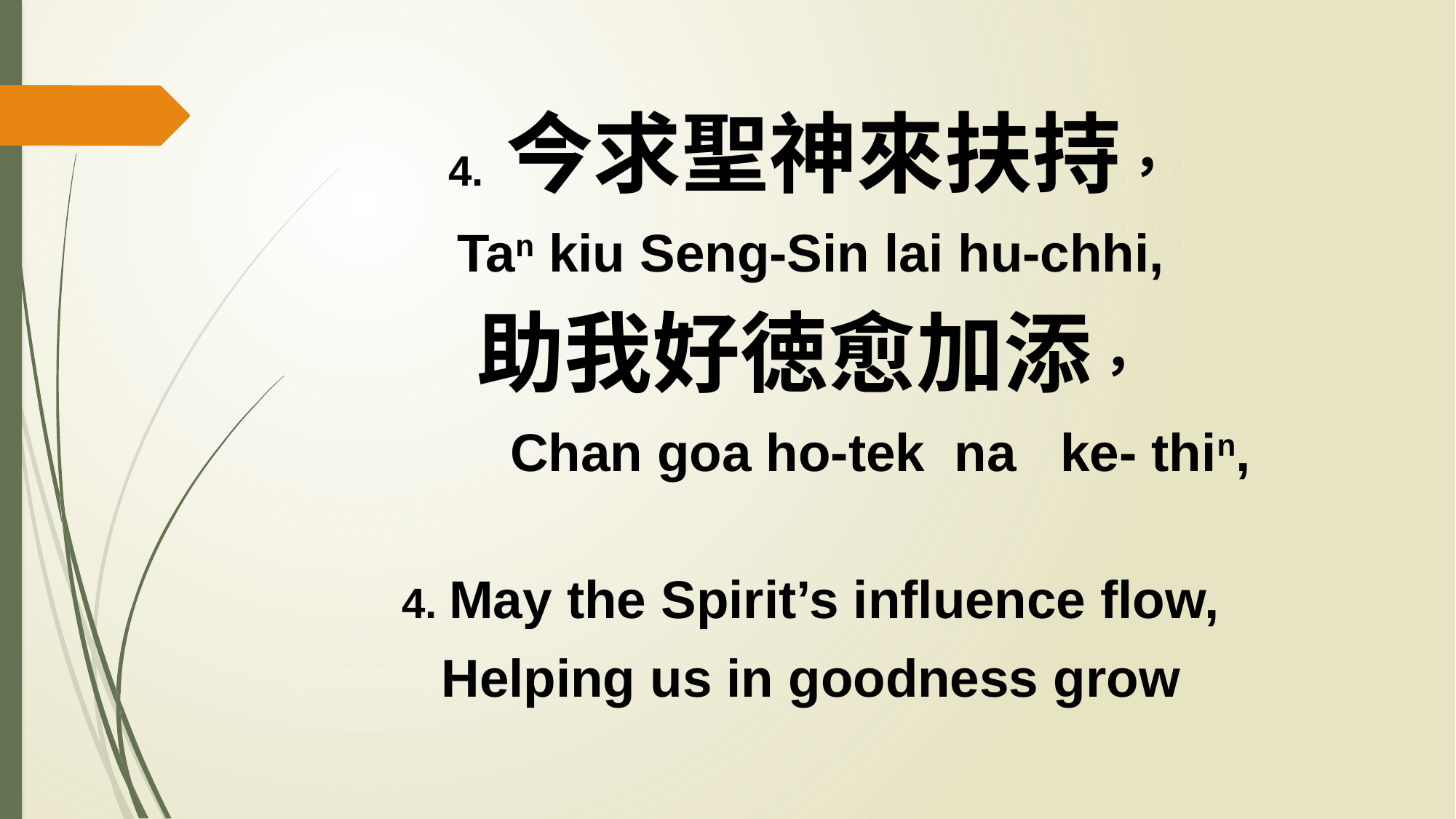

4. 今求聖神來扶持，
Tan kiu Seng-Sin lai hu-chhi,
助我好徳愈加添，
                 Chan goa ho-tek  na   ke- thin,

4. May the Spirit’s influence flow,
Helping us in goodness grow